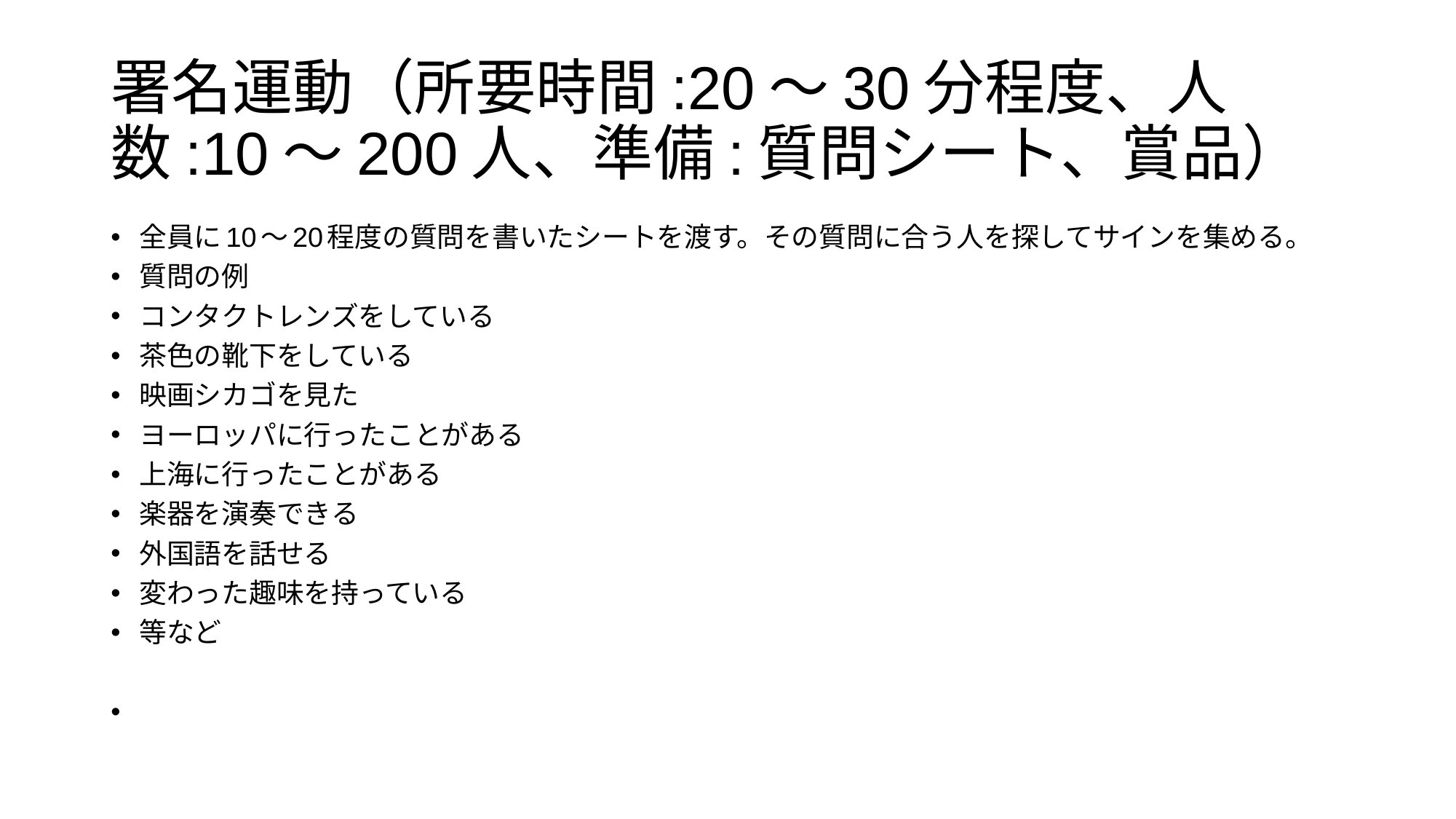

# 署名運動（所要時間:20～30分程度、人数:10～200人、準備:質問シート、賞品）
全員に10～20程度の質問を書いたシートを渡す。その質問に合う人を探してサインを集める。
質問の例
コンタクトレンズをしている
茶色の靴下をしている
映画シカゴを見た
ヨーロッパに行ったことがある
上海に行ったことがある
楽器を演奏できる
外国語を話せる
変わった趣味を持っている
等など